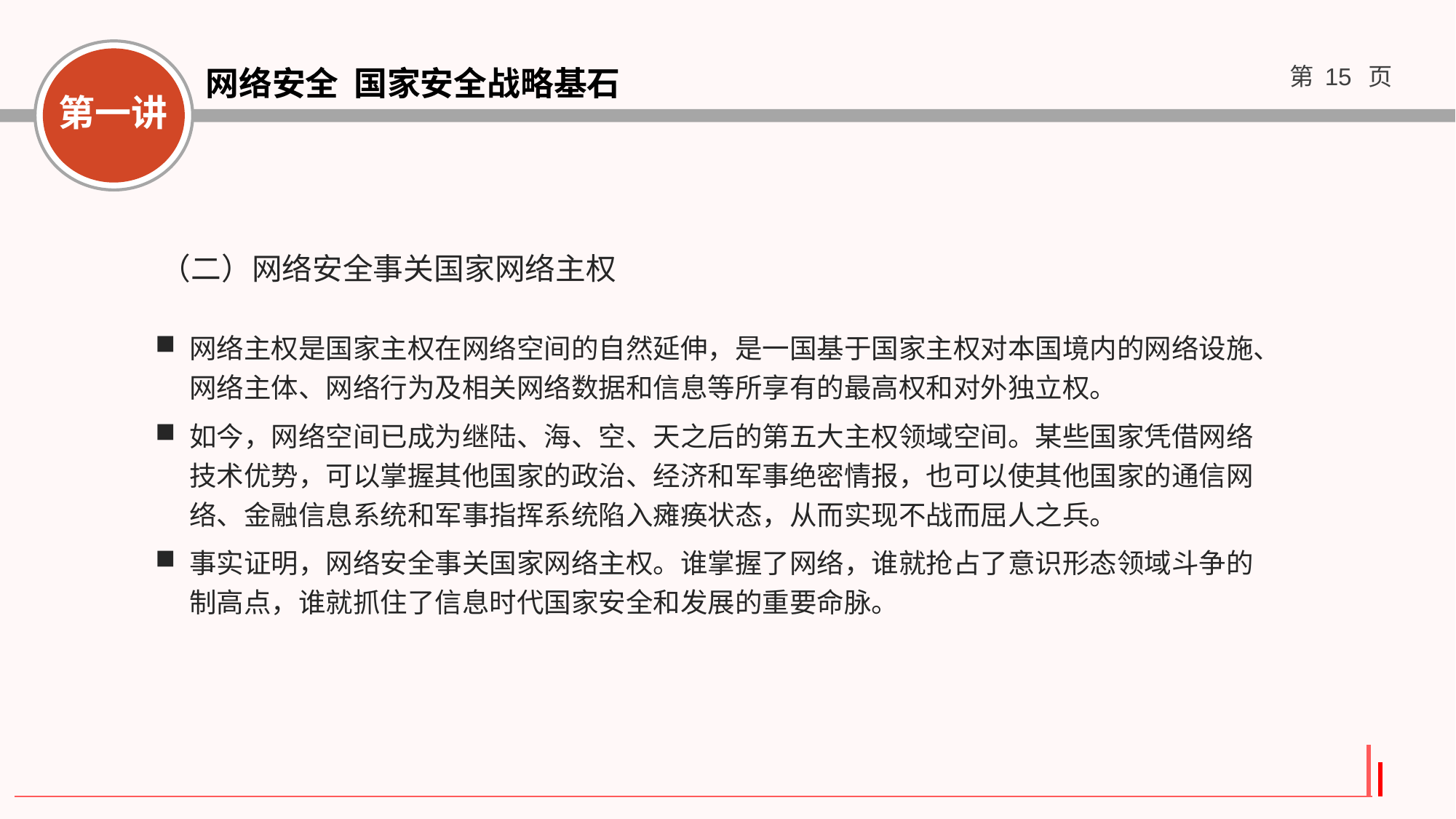

（二）网络安全事关国家网络主权
网络主权是国家主权在网络空间的自然延伸，是一国基于国家主权对本国境内的网络设施、网络主体、网络行为及相关网络数据和信息等所享有的最高权和对外独立权。
如今，网络空间已成为继陆、海、空、天之后的第五大主权领域空间。某些国家凭借网络技术优势，可以掌握其他国家的政治、经济和军事绝密情报，也可以使其他国家的通信网络、金融信息系统和军事指挥系统陷入瘫痪状态，从而实现不战而屈人之兵。
事实证明，网络安全事关国家网络主权。谁掌握了网络，谁就抢占了意识形态领域斗争的制高点，谁就抓住了信息时代国家安全和发展的重要命脉。